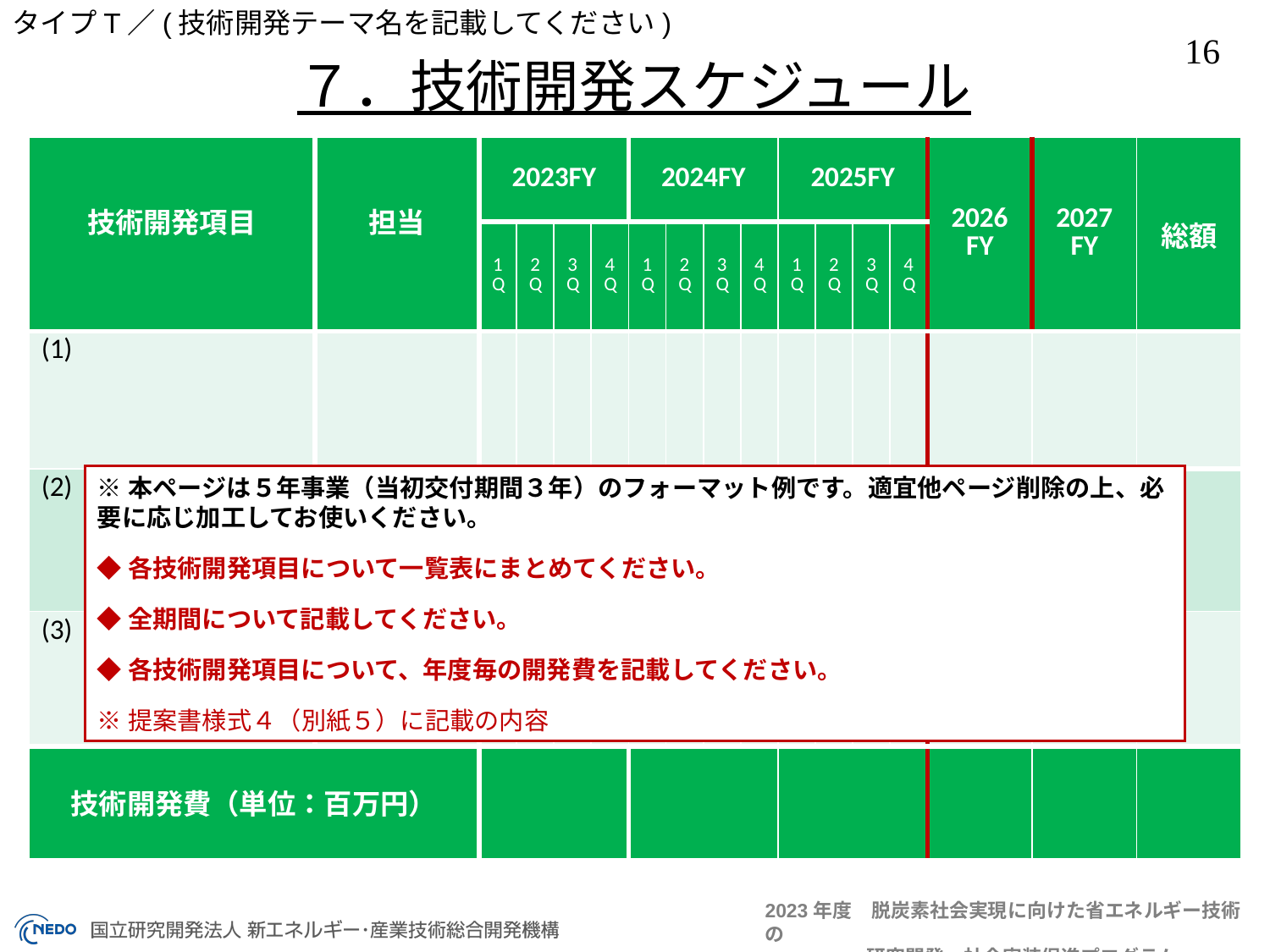

７．技術開発スケジュール
| 技術開発項目 | 担当 | 2023FY |  |  |  | 2024FY |  |  |  | 2025FY |  |  |  | 2026 FY | 2027 FY | 総額 |
| --- | --- | --- | --- | --- | --- | --- | --- | --- | --- | --- | --- | --- | --- | --- | --- | --- |
|  |  | 1Q | 2Q | 3Q | 4Q | 1Q | 2Q | 3Q | 4Q | 1Q | 2Q | 3Q | 4Q |  |  |  |
| (1) |  |  |  |  |  |  |  |  |  |  |  |  |  |  |  |  |
| (2) |  |  |  |  |  |  |  |  |  |  |  |  |  |  |  |  |
| (3) |  |  |  |  |  |  |  |  |  |  |  |  |  |  |  |  |
| 技術開発費（単位：百万円） |  |  |  |  |  |  |  |  |  |  |  |  |  |  |  |  |
※本ページは５年事業（当初交付期間３年）のフォーマット例です。適宜他ページ削除の上、必要に応じ加工してお使いください。
◆各技術開発項目について一覧表にまとめてください。
◆全期間について記載してください。
◆各技術開発項目について、年度毎の開発費を記載してください。
※提案書様式４（別紙５）に記載の内容